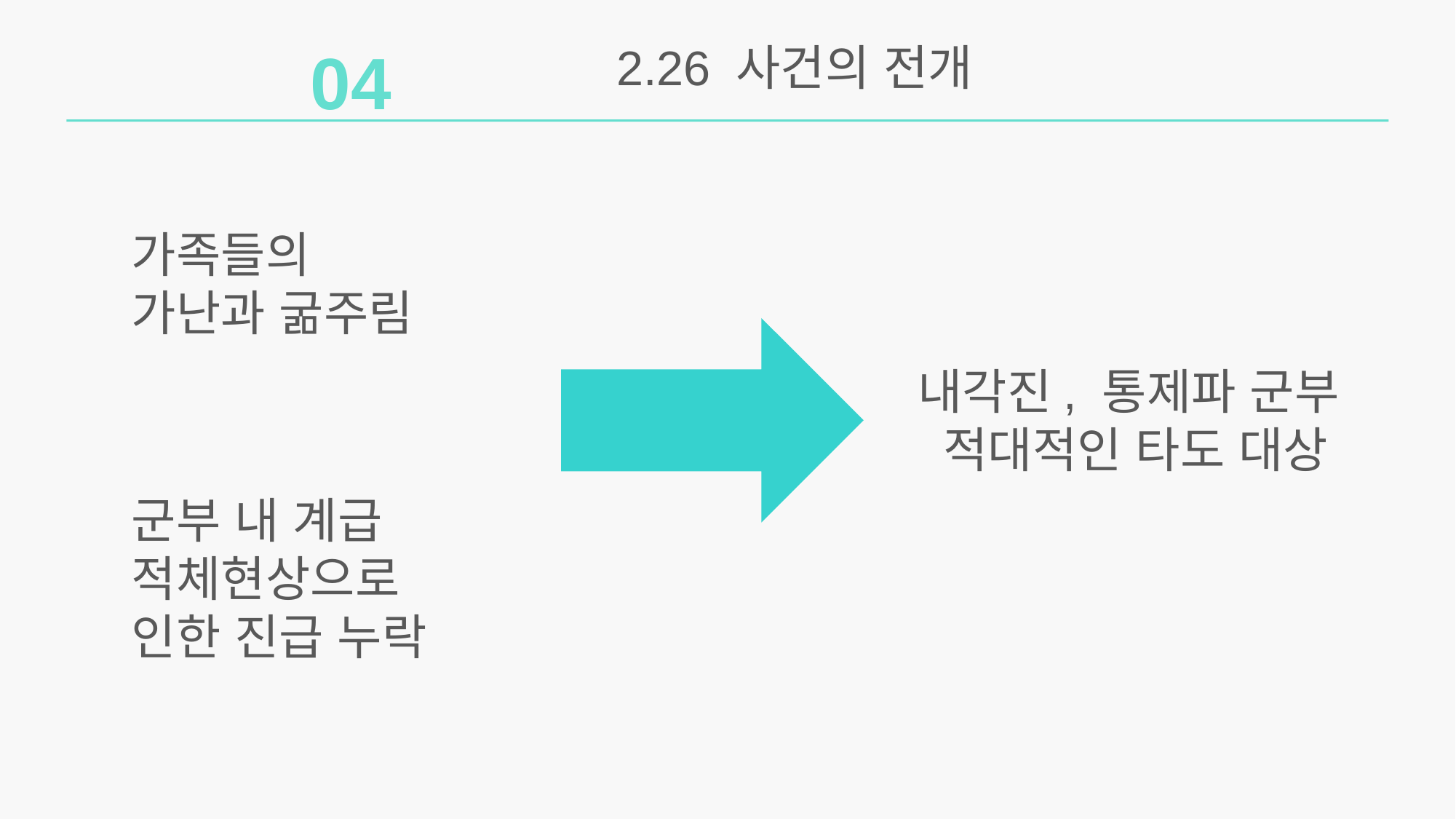

04
2.26 사건의 전개

가족들의
가난과 굶주림

내각진, 통제파 군부
 적대적인 타도 대상
군부 내 계급
적체현상으로
인한 진급 누락